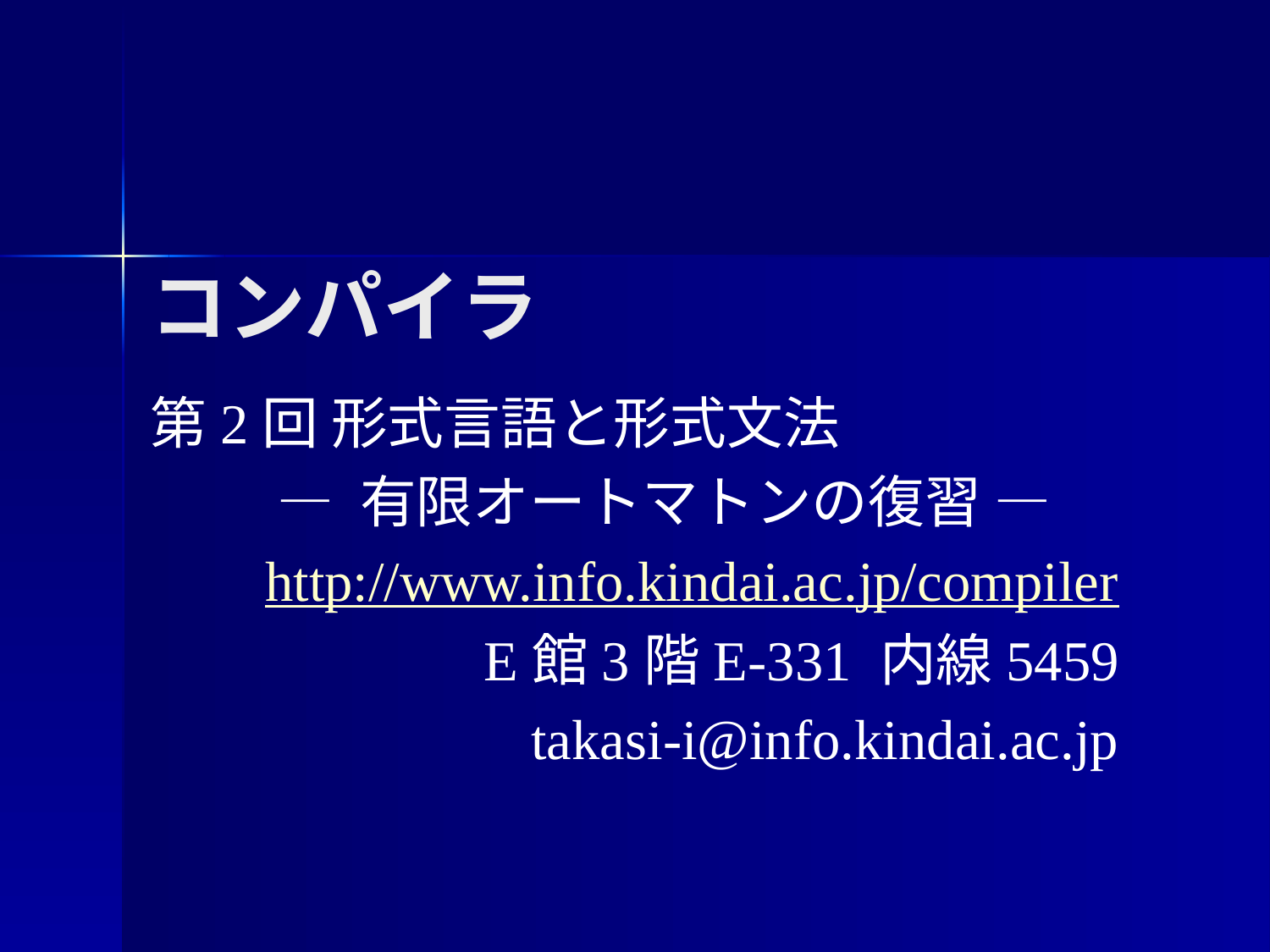

# コンパイラ
第2回 形式言語と形式文法
	― 有限オートマトンの復習 ―
http://www.info.kindai.ac.jp/compiler
E館3階E-331 内線5459
takasi-i@info.kindai.ac.jp